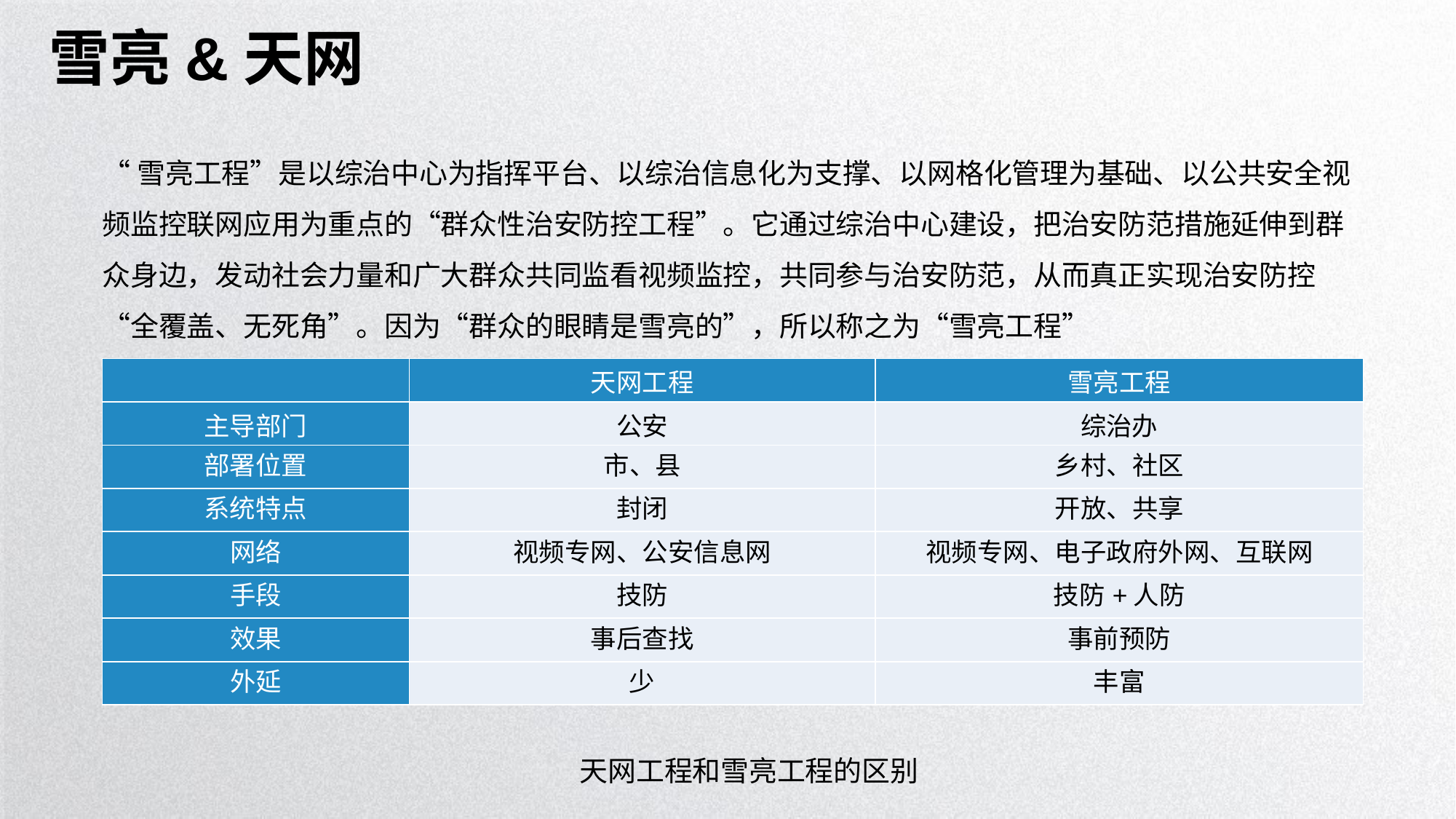

雪亮&天网
“雪亮工程”是以综治中心为指挥平台、以综治信息化为支撑、以网格化管理为基础、以公共安全视频监控联网应用为重点的“群众性治安防控工程”。它通过综治中心建设，把治安防范措施延伸到群众身边，发动社会力量和广大群众共同监看视频监控，共同参与治安防范，从而真正实现治安防控“全覆盖、无死角”。因为“群众的眼睛是雪亮的”，所以称之为“雪亮工程”
思考-大字体摆放，可做强调
|  | 天网工程 | 雪亮工程 |
| --- | --- | --- |
| 主导部门 | 公安 | 综治办 |
| 部署位置 | 市、县 | 乡村、社区 |
| 系统特点 | 封闭 | 开放、共享 |
| 网络 | 视频专网、公安信息网 | 视频专网、电子政府外网、互联网 |
| 手段 | 技防 | 技防+人防 |
| 效果 | 事后查找 | 事前预防 |
| 外延 | 少 | 丰富 |
天网工程和雪亮工程的区别